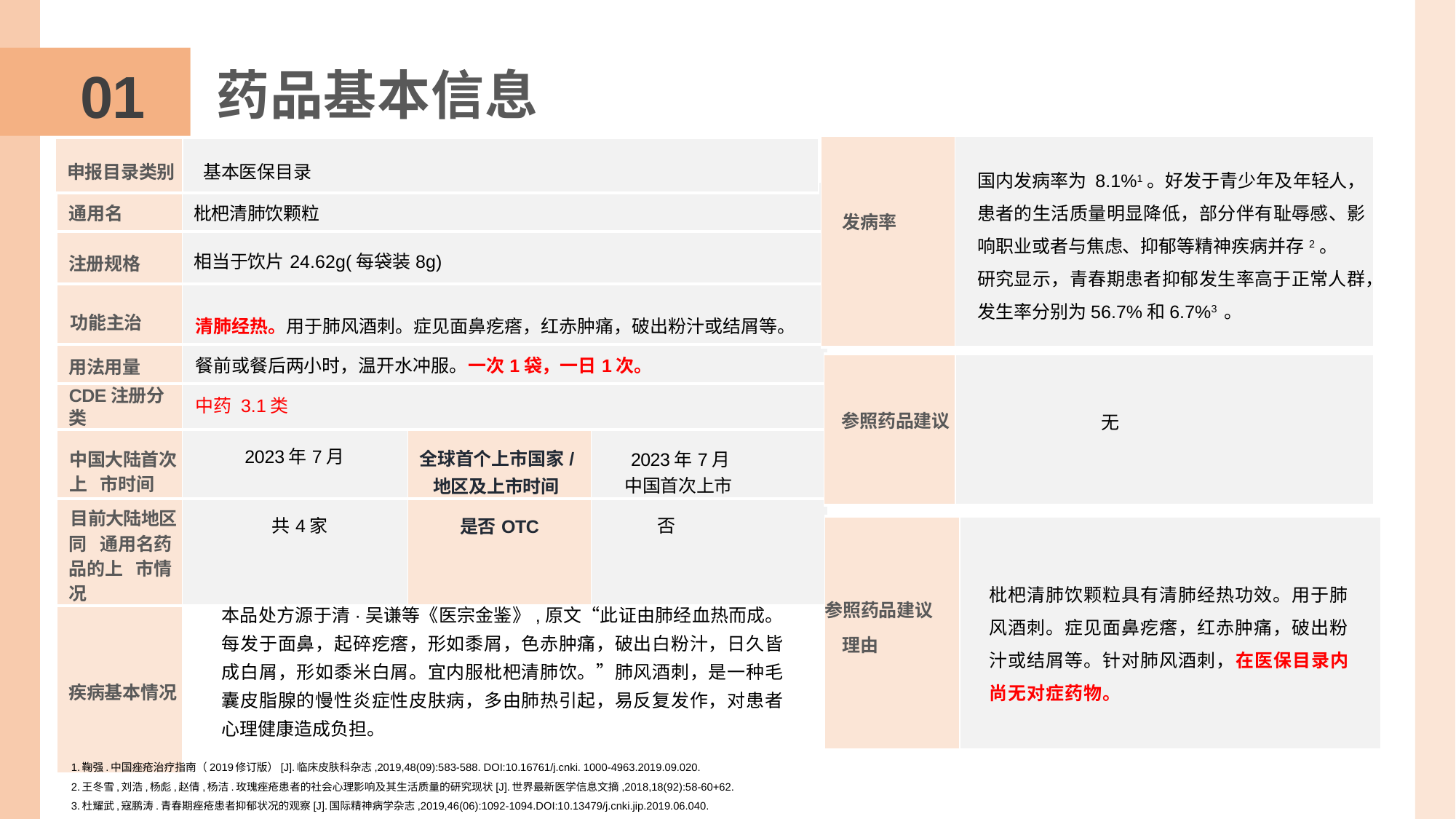

01

药品基本信息
| 发病率 |  |
| --- | --- |
| 申报目录类别 | 基本医保目录 |
| --- | --- |
国内发病率为 8.1%1。好发于青少年及年轻人，患者的生活质量明显降低，部分伴有耻辱感、影响职业或者与焦虑、抑郁等精神疾病并存2。
研究显示，青春期患者抑郁发生率高于正常人群，发生率分别为56.7%和6.7%3 。

| 通用名 | 枇杷清肺饮颗粒 |  |  |
| --- | --- | --- | --- |
| 注册规格 | 相当于饮片24.62g(每袋装8g) |  |  |
| 功能主治 | 清肺经热。用于肺风酒刺。症见面鼻疙瘩，红赤肿痛，破出粉汁或结屑等。 |  |  |
| 用法用量 | 餐前或餐后两小时，温开水冲服。一次1袋，一日1次。 |  |  |
| CDE注册分类 | 中药 3.1类 |  |  |
| 中国大陆首次上 市时间 | 2023年7月 | 全球首个上市国家/ 地区及上市时间 | 2023年7月 中国首次上市 |
| 目前大陆地区同 通用名药品的上 市情况 | 共4家 | 是否OTC | 否 |
| 疾病基本情况 |  |  |  |
| 参照药品建议 |  |
| --- | --- |
无
| 参照药品建议 理由 |  |
| --- | --- |
枇杷清肺饮颗粒具有清肺经热功效。用于肺风酒刺。症见面鼻疙瘩，红赤肿痛，破出粉汁或结屑等。针对肺风酒刺，在医保目录内尚无对症药物。

本品处方源于清·吴谦等《医宗金鉴》,原文“此证由肺经血热而成。每发于面鼻，起碎疙瘩，形如黍屑，色赤肿痛，破出白粉汁，日久皆成白屑，形如黍米白屑。宜内服枇杷清肺饮。”肺风酒刺，是一种毛囊皮脂腺的慢性炎症性皮肤病，多由肺热引起，易反复发作，对患者心理健康造成负担。
1.鞠强.中国痤疮治疗指南（2019修订版）[J].临床皮肤科杂志,2019,48(09):583-588. DOI:10.16761/j.cnki. 1000-4963.2019.09.020.
2.王冬雪,刘浩,杨彪,赵倩,杨洁.玫瑰痤疮患者的社会心理影响及其生活质量的研究现状[J].世界最新医学信息文摘,2018,18(92):58-60+62.
3.杜耀武,寇鹏涛.青春期痤疮患者抑郁状况的观察[J].国际精神病学杂志,2019,46(06):1092-1094.DOI:10.13479/j.cnki.jip.2019.06.040.